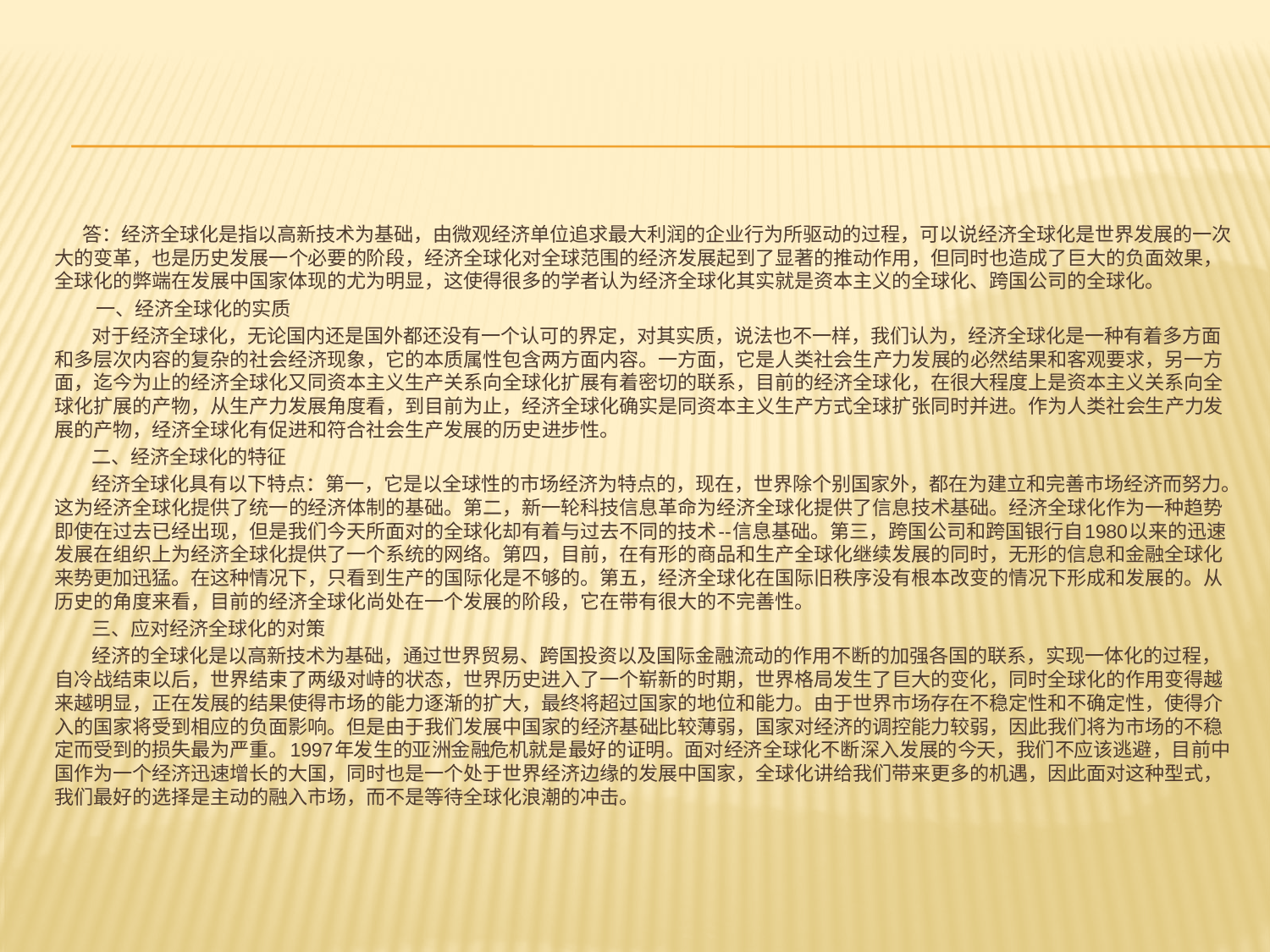

#
       答：经济全球化是指以高新技术为基础，由微观经济单位追求最大利润的企业行为所驱动的过程，可以说经济全球化是世界发展的一次大的变革，也是历史发展一个必要的阶段，经济全球化对全球范围的经济发展起到了显著的推动作用，但同时也造成了巨大的负面效果，全球化的弊端在发展中国家体现的尤为明显，这使得很多的学者认为经济全球化其实就是资本主义的全球化、跨国公司的全球化。
         一、经济全球化的实质
        对于经济全球化，无论国内还是国外都还没有一个认可的界定，对其实质，说法也不一样，我们认为，经济全球化是一种有着多方面和多层次内容的复杂的社会经济现象，它的本质属性包含两方面内容。一方面，它是人类社会生产力发展的必然结果和客观要求，另一方面，迄今为止的经济全球化又同资本主义生产关系向全球化扩展有着密切的联系，目前的经济全球化，在很大程度上是资本主义关系向全球化扩展的产物，从生产力发展角度看，到目前为止，经济全球化确实是同资本主义生产方式全球扩张同时并进。作为人类社会生产力发展的产物，经济全球化有促进和符合社会生产发展的历史进步性。
        二、经济全球化的特征
        经济全球化具有以下特点：第一，它是以全球性的市场经济为特点的，现在，世界除个别国家外，都在为建立和完善市场经济而努力。这为经济全球化提供了统一的经济体制的基础。第二，新一轮科技信息革命为经济全球化提供了信息技术基础。经济全球化作为一种趋势即使在过去已经出现，但是我们今天所面对的全球化却有着与过去不同的技术--信息基础。第三，跨国公司和跨国银行自1980以来的迅速发展在组织上为经济全球化提供了一个系统的网络。第四，目前，在有形的商品和生产全球化继续发展的同时，无形的信息和金融全球化来势更加迅猛。在这种情况下，只看到生产的国际化是不够的。第五，经济全球化在国际旧秩序没有根本改变的情况下形成和发展的。从历史的角度来看，目前的经济全球化尚处在一个发展的阶段，它在带有很大的不完善性。
        三、应对经济全球化的对策
        经济的全球化是以高新技术为基础，通过世界贸易、跨国投资以及国际金融流动的作用不断的加强各国的联系，实现一体化的过程，自冷战结束以后，世界结束了两级对峙的状态，世界历史进入了一个崭新的时期，世界格局发生了巨大的变化，同时全球化的作用变得越来越明显，正在发展的结果使得市场的能力逐渐的扩大，最终将超过国家的地位和能力。由于世界市场存在不稳定性和不确定性，使得介入的国家将受到相应的负面影响。但是由于我们发展中国家的经济基础比较薄弱，国家对经济的调控能力较弱，因此我们将为市场的不稳定而受到的损失最为严重。1997年发生的亚洲金融危机就是最好的证明。面对经济全球化不断深入发展的今天，我们不应该逃避，目前中国作为一个经济迅速增长的大国，同时也是一个处于世界经济边缘的发展中国家，全球化讲给我们带来更多的机遇，因此面对这种型式，我们最好的选择是主动的融入市场，而不是等待全球化浪潮的冲击。